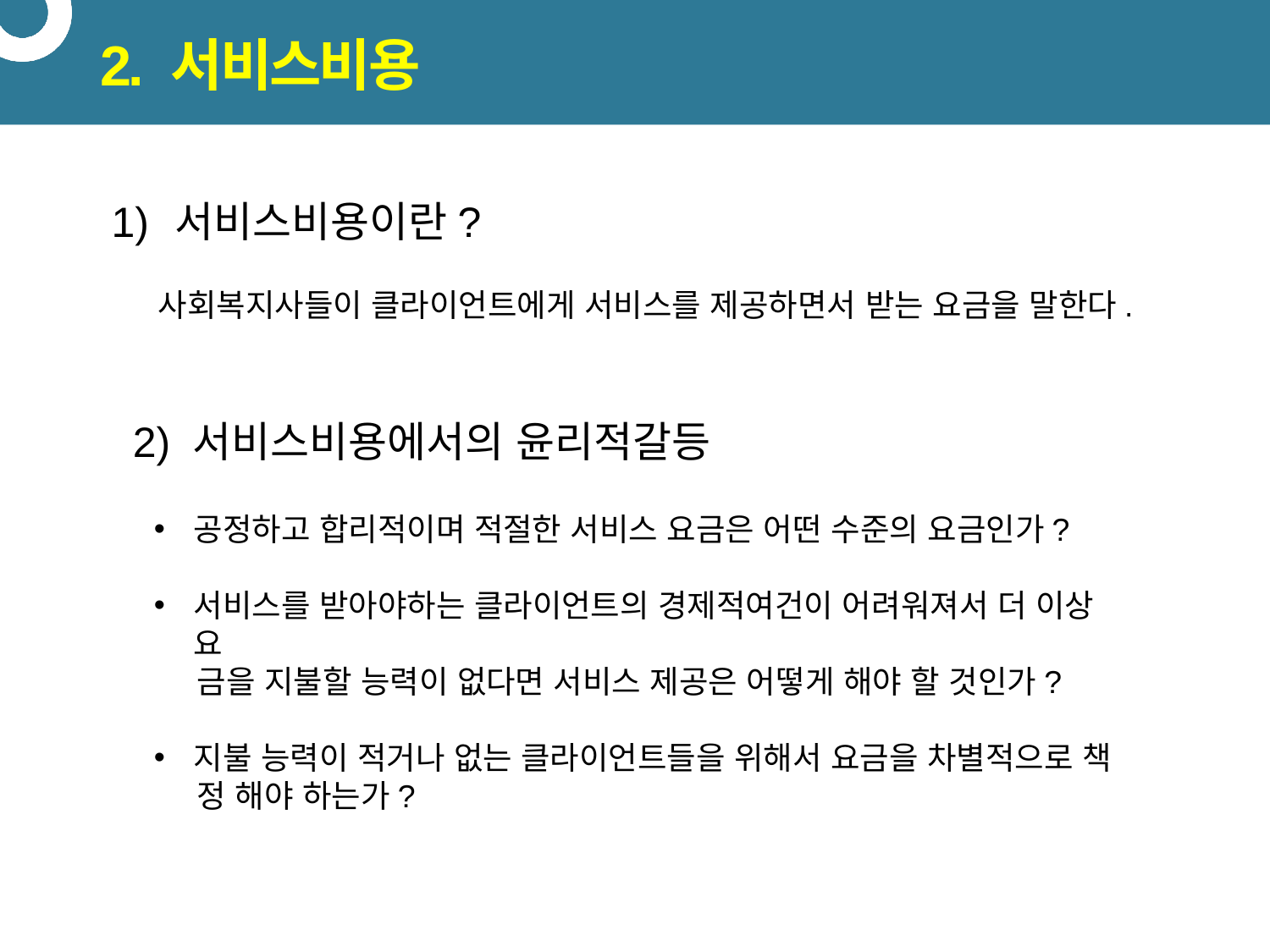

# 2. 서비스비용
서비스비용이란?

사회복지사들이 클라이언트에게 서비스를 제공하면서 받는 요금을 말한다.
2) 서비스비용에서의 윤리적갈등
공정하고 합리적이며 적절한 서비스 요금은 어떤 수준의 요금인가?

서비스를 받아야하는 클라이언트의 경제적여건이 어려워져서 더 이상 요
    금을 지불할 능력이 없다면 서비스 제공은 어떻게 해야 할 것인가?

지불 능력이 적거나 없는 클라이언트들을 위해서 요금을 차별적으로 책
    정 해야 하는가?